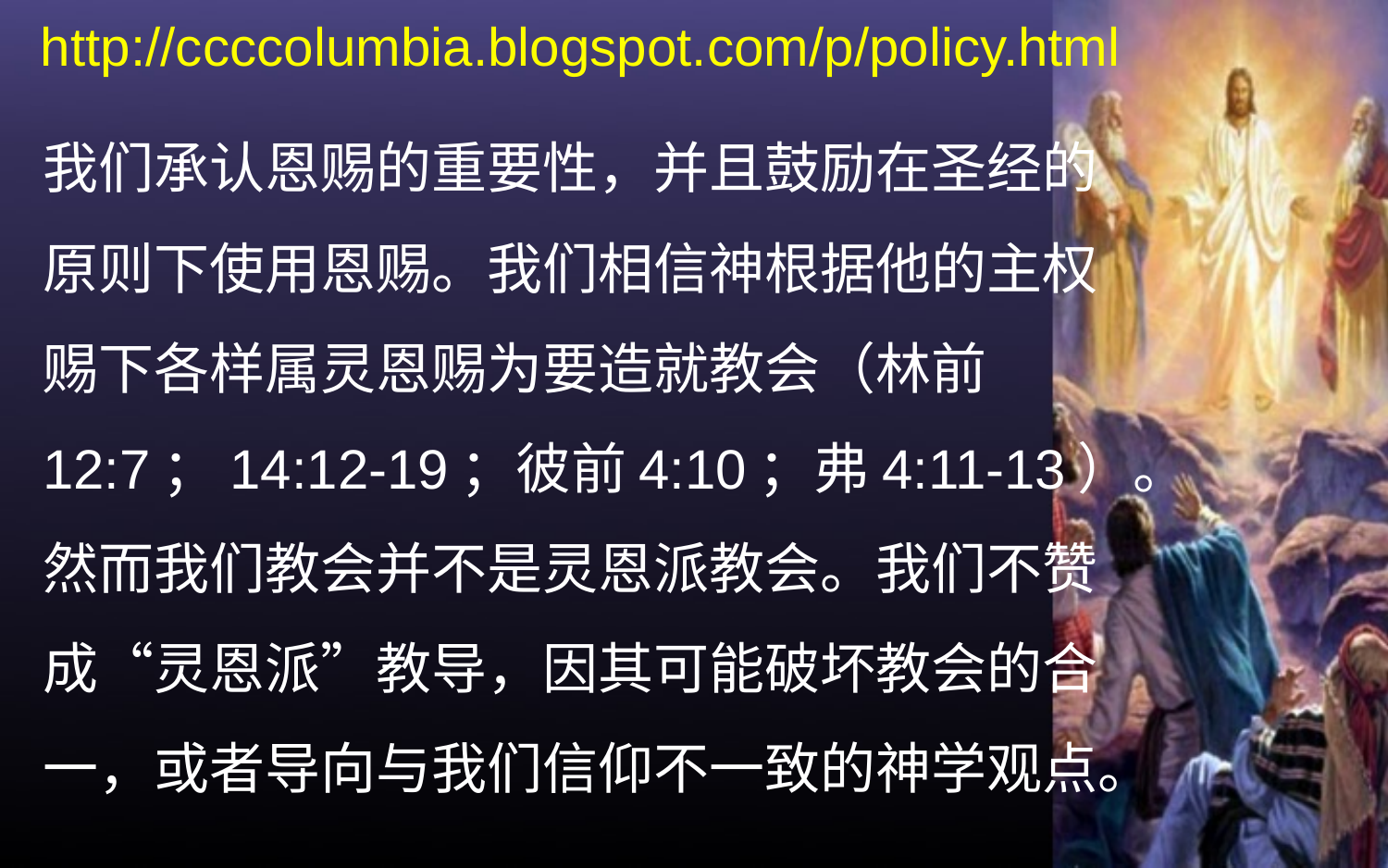

# http://ccccolumbia.blogspot.com/p/policy.html
我们承认恩赐的重要性，并且鼓励在圣经的原则下使用恩赐。我们相信神根据他的主权赐下各样属灵恩赐为要造就教会（林前12:7；14:12-19；彼前4:10；弗4:11-13）。然而我们教会并不是灵恩派教会。我们不赞成“灵恩派”教导，因其可能破坏教会的合一，或者导向与我们信仰不一致的神学观点。